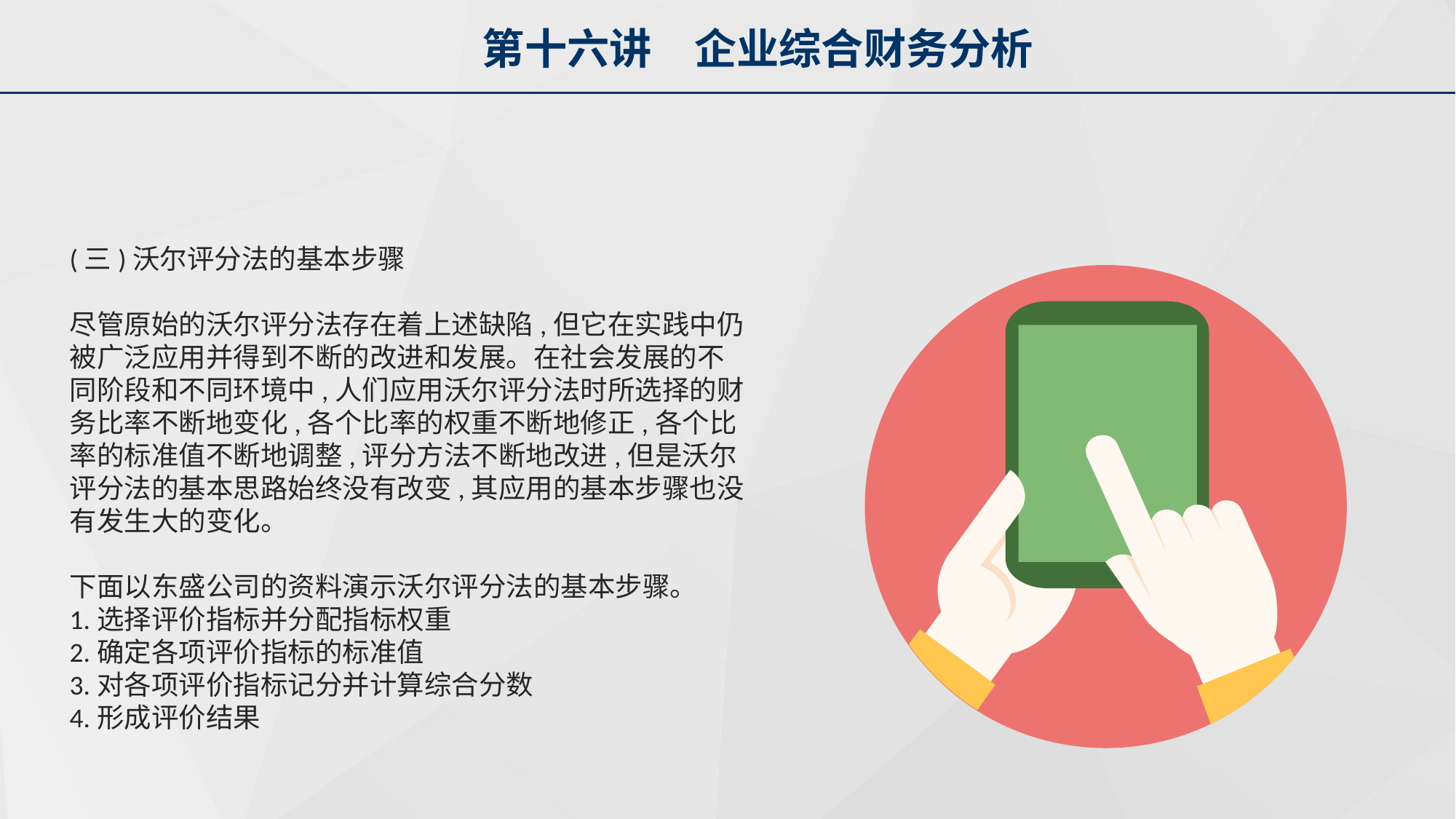

第十六讲　企业综合财务分析
(三)沃尔评分法的基本步骤

尽管原始的沃尔评分法存在着上述缺陷,但它在实践中仍被广泛应用并得到不断的改进和发展。在社会发展的不同阶段和不同环境中,人们应用沃尔评分法时所选择的财务比率不断地变化,各个比率的权重不断地修正,各个比率的标准值不断地调整,评分方法不断地改进,但是沃尔评分法的基本思路始终没有改变,其应用的基本步骤也没有发生大的变化。

下面以东盛公司的资料演示沃尔评分法的基本步骤。
1.选择评价指标并分配指标权重
2.确定各项评价指标的标准值
3.对各项评价指标记分并计算综合分数
4.形成评价结果